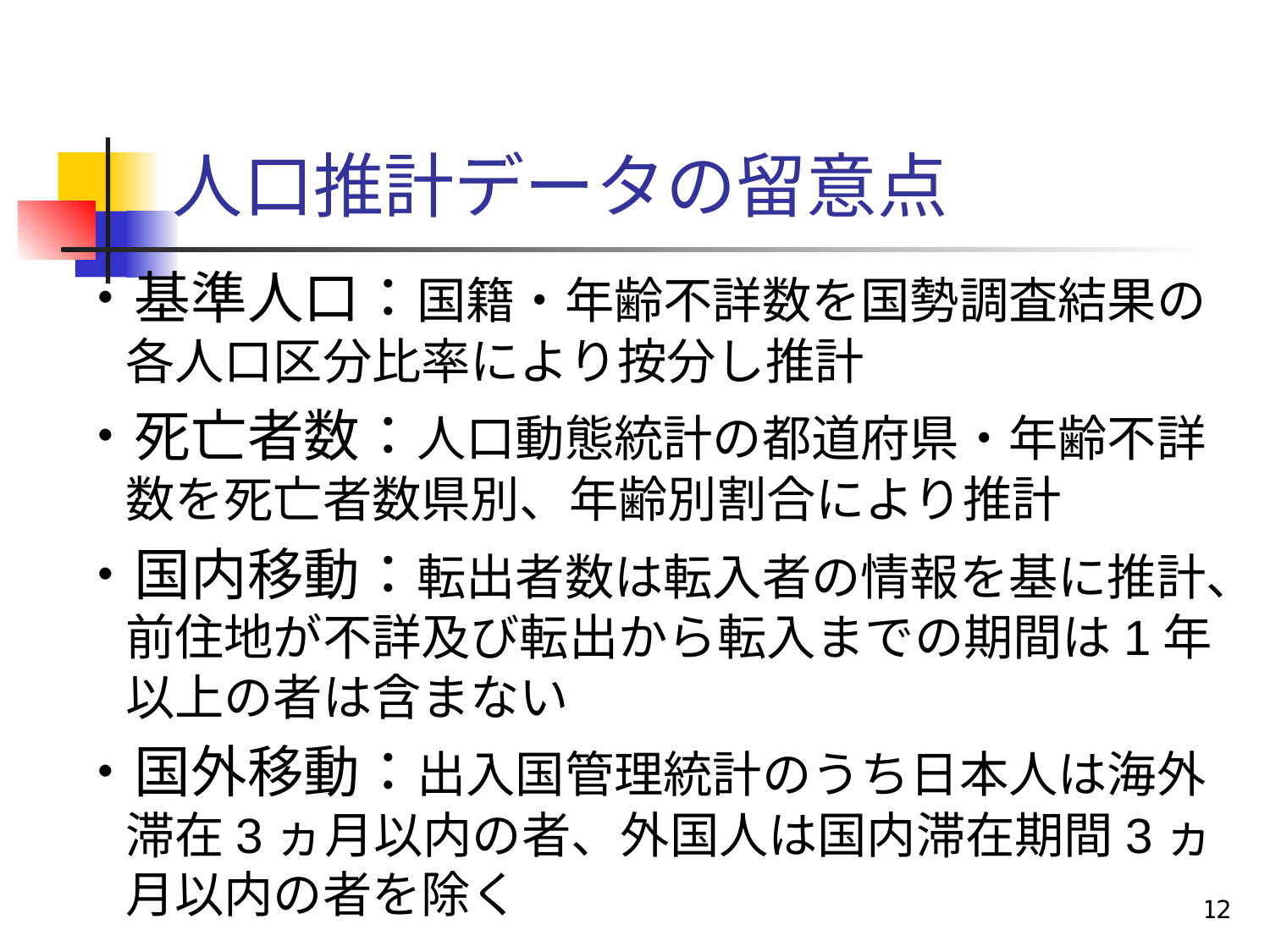

# 人口推計データの留意点
・基準人口：国籍・年齢不詳数を国勢調査結果の各人口区分比率により按分し推計
・死亡者数：人口動態統計の都道府県・年齢不詳数を死亡者数県別、年齢別割合により推計
・国内移動：転出者数は転入者の情報を基に推計、前住地が不詳及び転出から転入までの期間は1年以上の者は含まない
・国外移動：出入国管理統計のうち日本人は海外滞在3ヵ月以内の者、外国人は国内滞在期間3ヵ月以内の者を除く
12